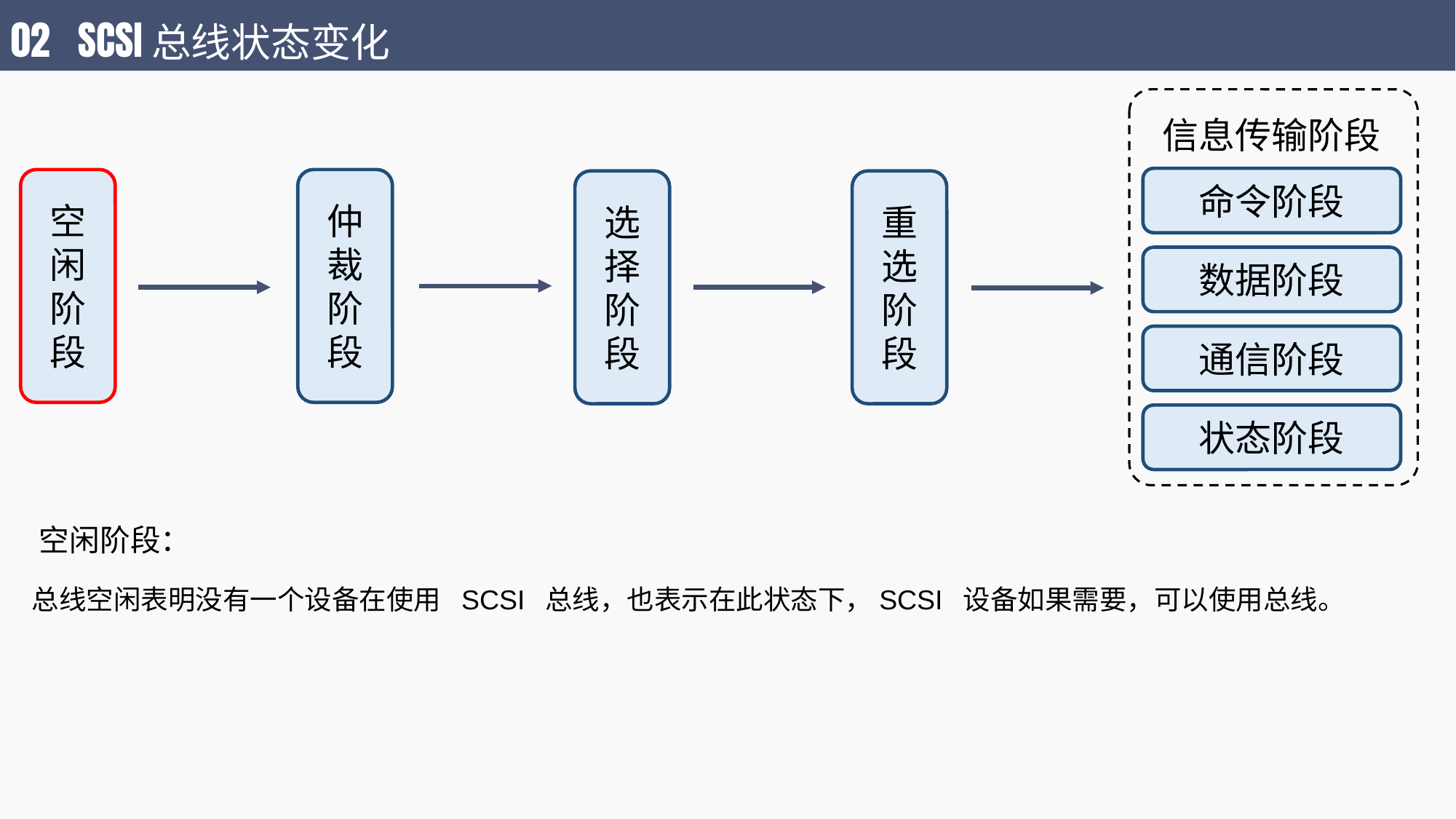

02   SCSI总线状态变化

信息传输阶段
命令阶段
数据阶段
通信阶段
状态阶段
空闲阶段
仲裁阶段
选择阶段
重选阶段
空闲阶段：
总线空闲表明没有一个设备在使用 SCSI 总线，也表示在此状态下，SCSI 设备如果需要，可以使用总线。